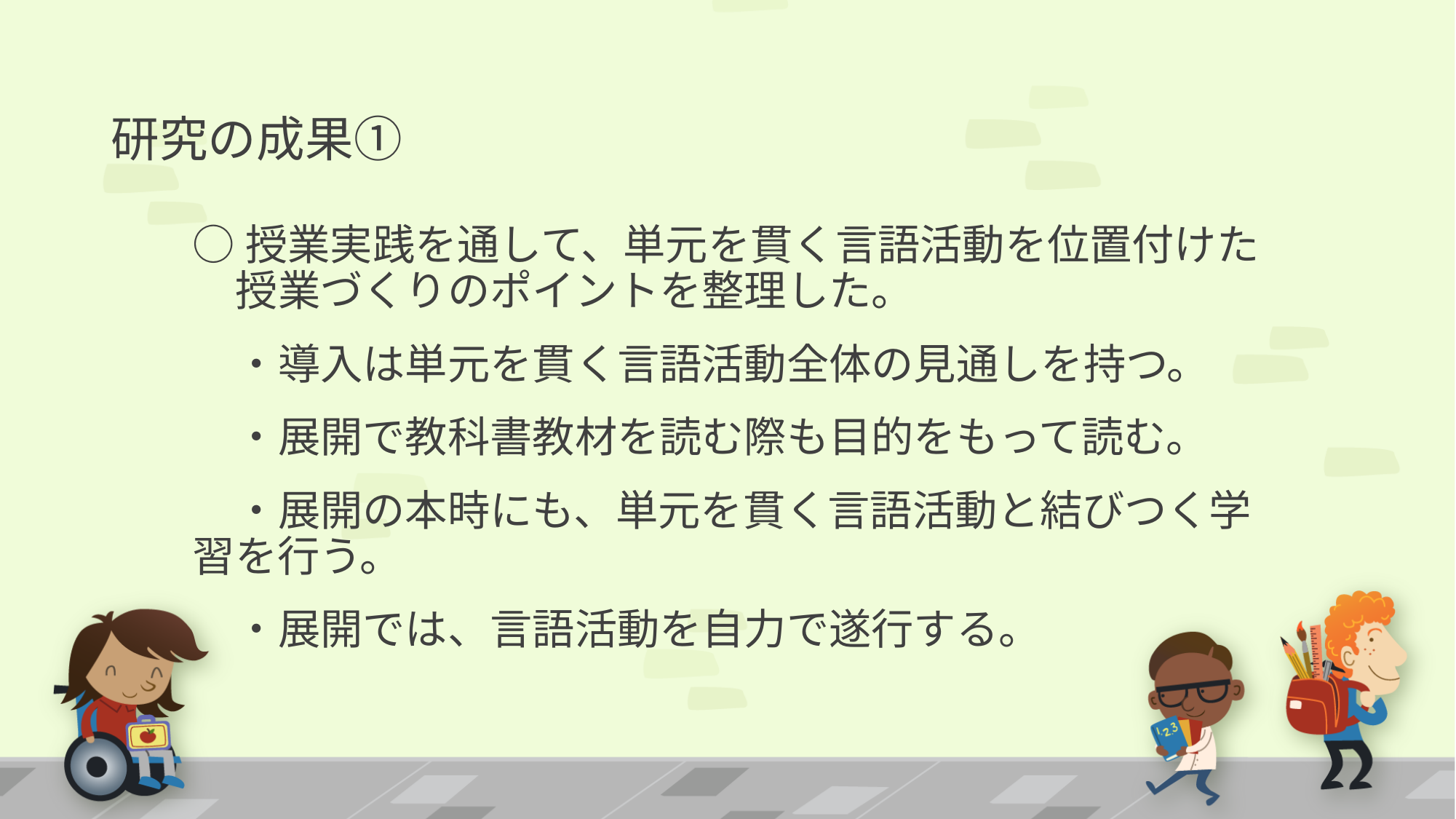

# 研究の成果①
○授業実践を通して、単元を貫く言語活動を位置付けた授業づくりのポイントを整理した。
・導入は単元を貫く言語活動全体の見通しを持つ。
・展開で教科書教材を読む際も目的をもって読む。
・展開の本時にも、単元を貫く言語活動と結びつく学習を行う。
・展開では、言語活動を自力で遂行する。